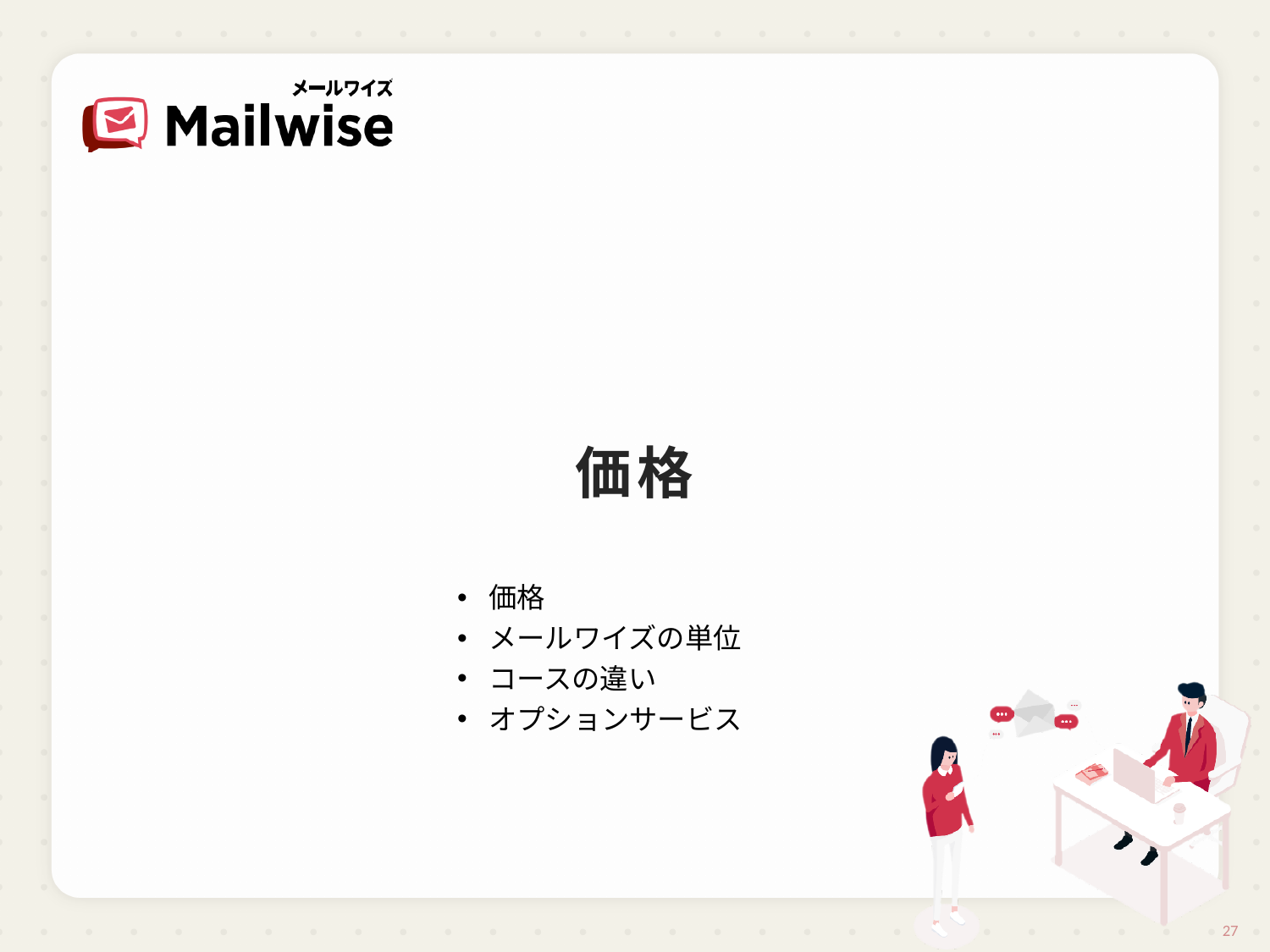

# 価格
価格
メールワイズの単位
コースの違い
オプションサービス
27